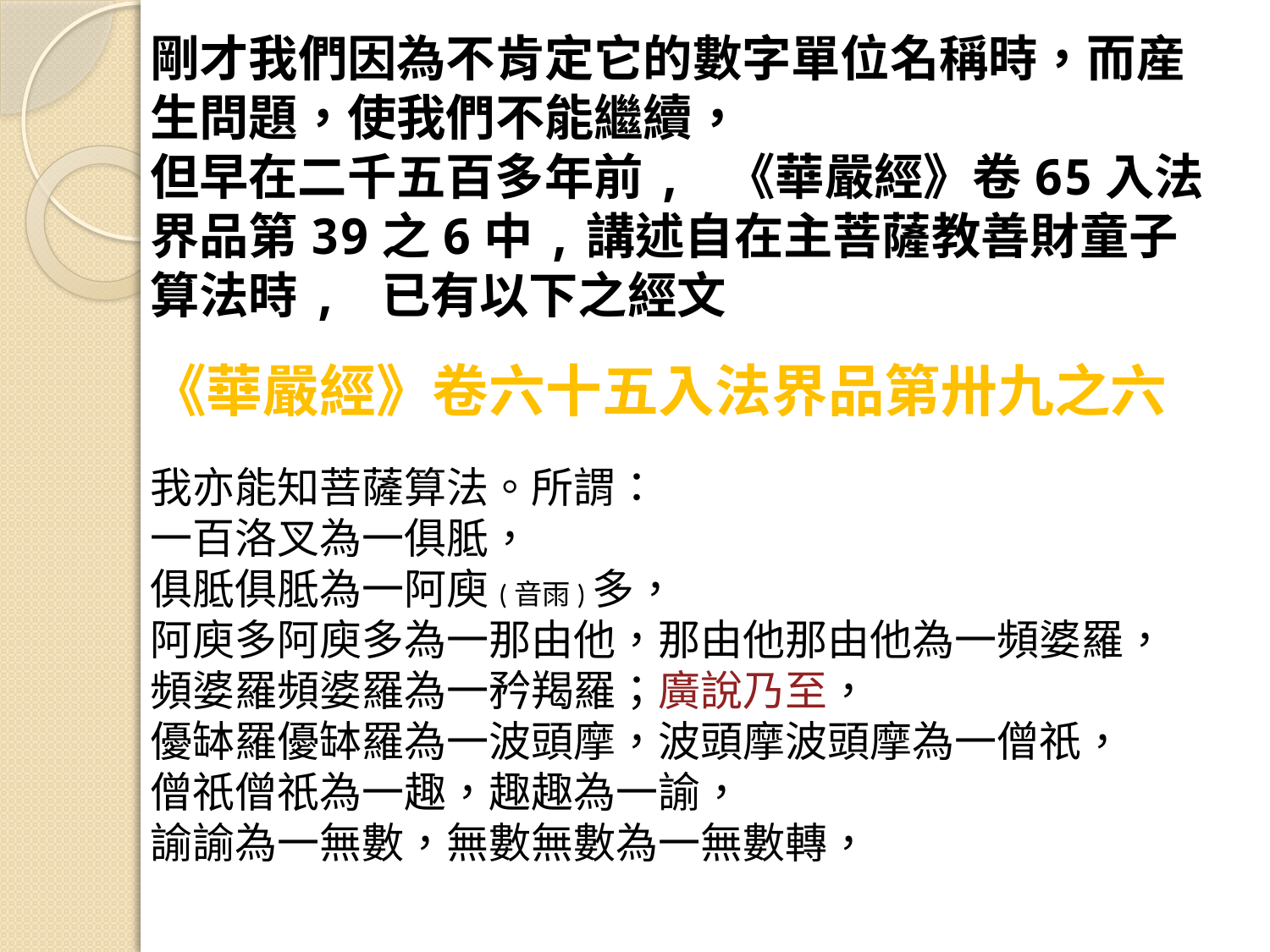

剛才我們因為不肯定它的數字單位名稱時，而産生問題，使我們不能繼續，
但早在二千五百多年前, 《華嚴經》卷65入法界品第39之6中,講述自在主菩薩教善財童子算法時, 已有以下之經文
《華嚴經》卷六十五入法界品第卅九之六

我亦能知菩薩算法。所謂：
一百洛叉為一俱胝，
俱胝俱胝為一阿庾(音雨)多，
阿庾多阿庾多為一那由他，那由他那由他為一頻婆羅，
頻婆羅頻婆羅為一矜羯羅；廣說乃至，
優缽羅優缽羅為一波頭摩，波頭摩波頭摩為一僧祇，
僧祇僧祇為一趣，趣趣為一諭，
諭諭為一無數，無數無數為一無數轉，